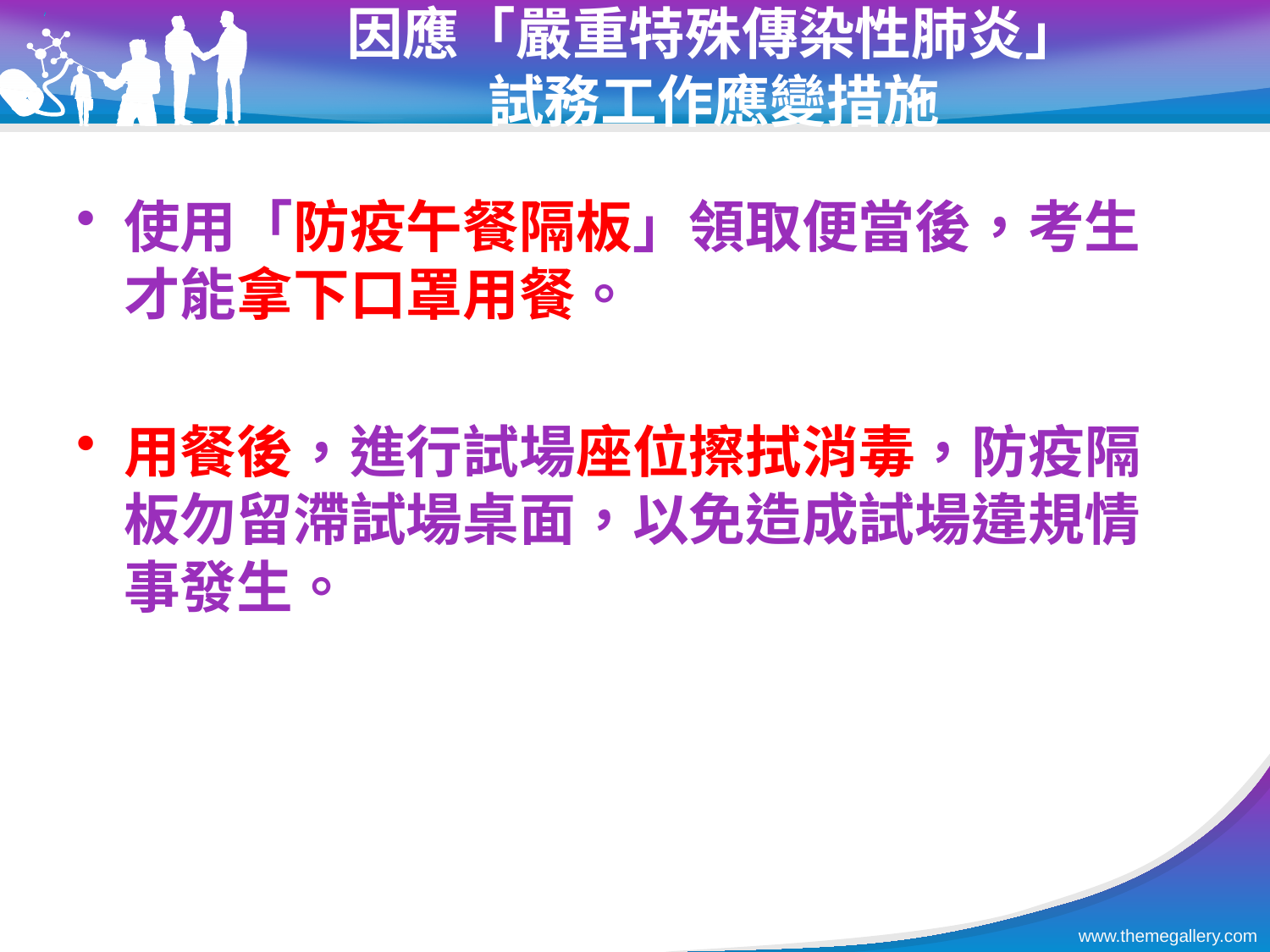

因應「嚴重特殊傳染性肺炎」
試務工作應變措施
使用「防疫午餐隔板」領取便當後，考生才能拿下口罩用餐。

用餐後，進行試場座位擦拭消毒，防疫隔板勿留滯試場桌面，以免造成試場違規情事發生。